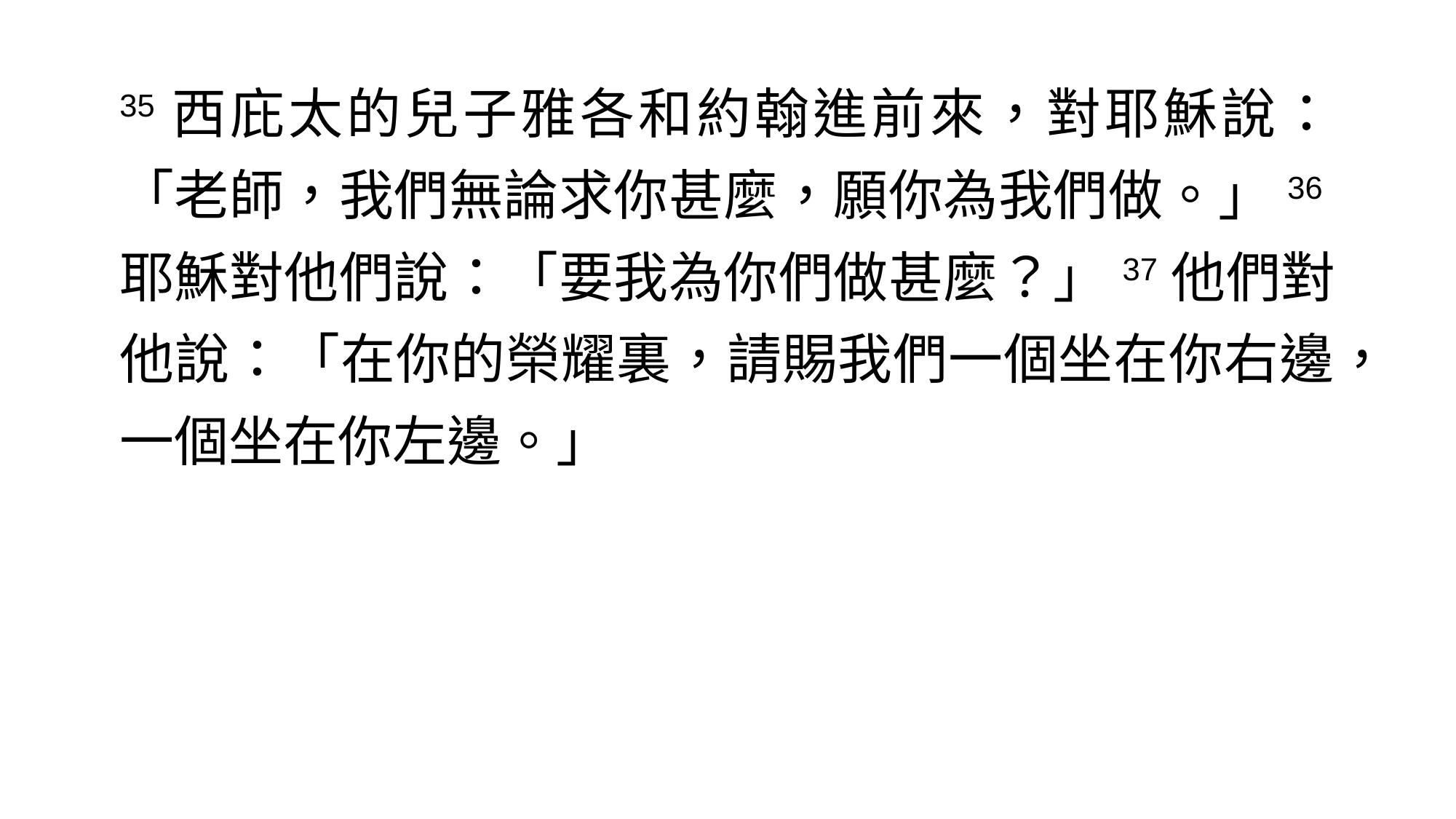

35西庇太的兒子雅各和約翰進前來，對耶穌說：「老師，我們無論求你甚麼，願你為我們做。」36耶穌對他們說：「要我為你們做甚麼？」37他們對他說：「在你的榮耀裏，請賜我們一個坐在你右邊，一個坐在你左邊。」